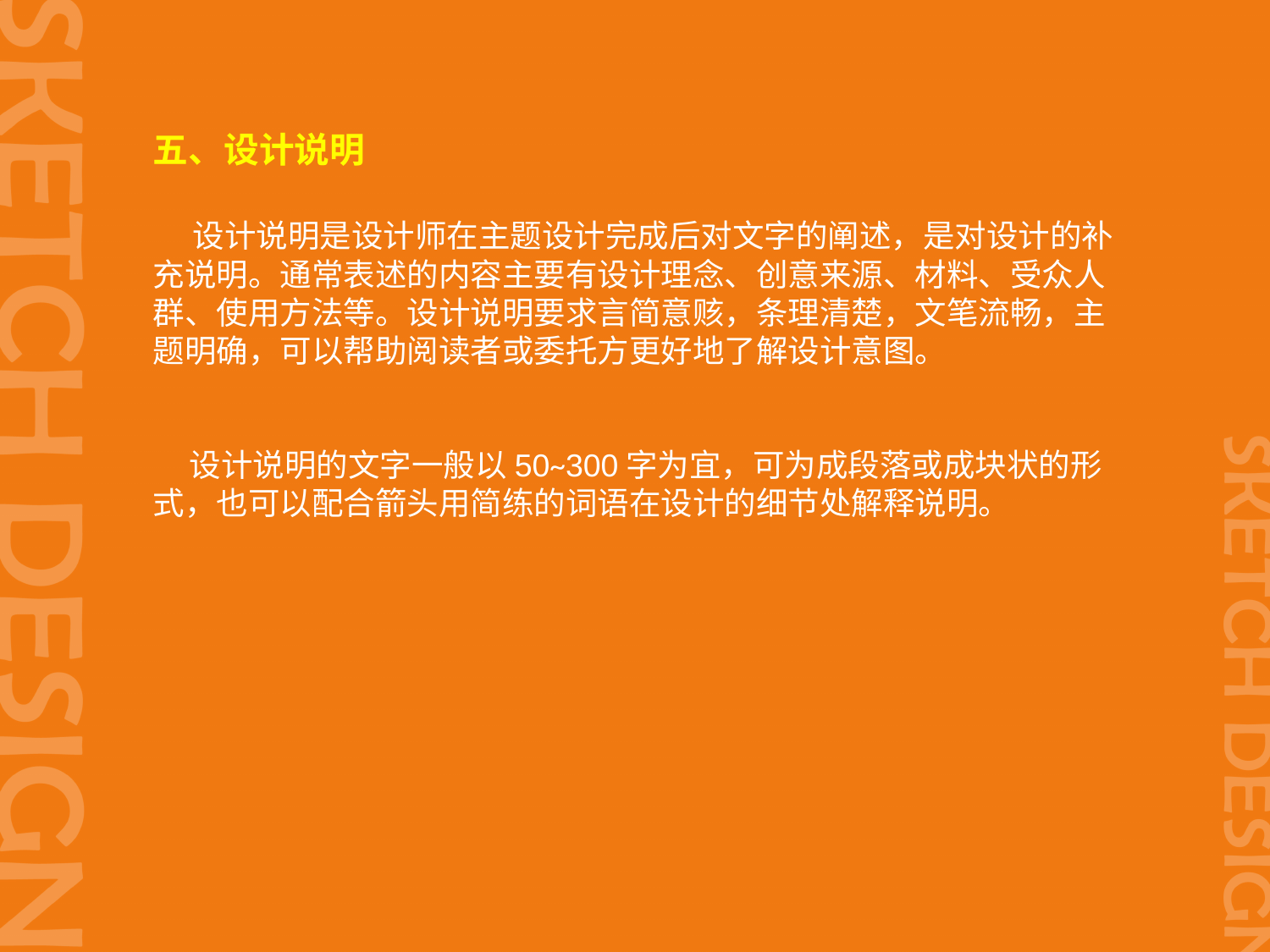

五、设计说明

    设计说明是设计师在主题设计完成后对文字的阐述，是对设计的补充说明。通常表述的内容主要有设计理念、创意来源、材料、受众人群、使用方法等。设计说明要求言简意赅，条理清楚，文笔流畅，主题明确，可以帮助阅读者或委托方更好地了解设计意图。

    设计说明的文字一般以50~300字为宜，可为成段落或成块状的形式，也可以配合箭头用简练的词语在设计的细节处解释说明。